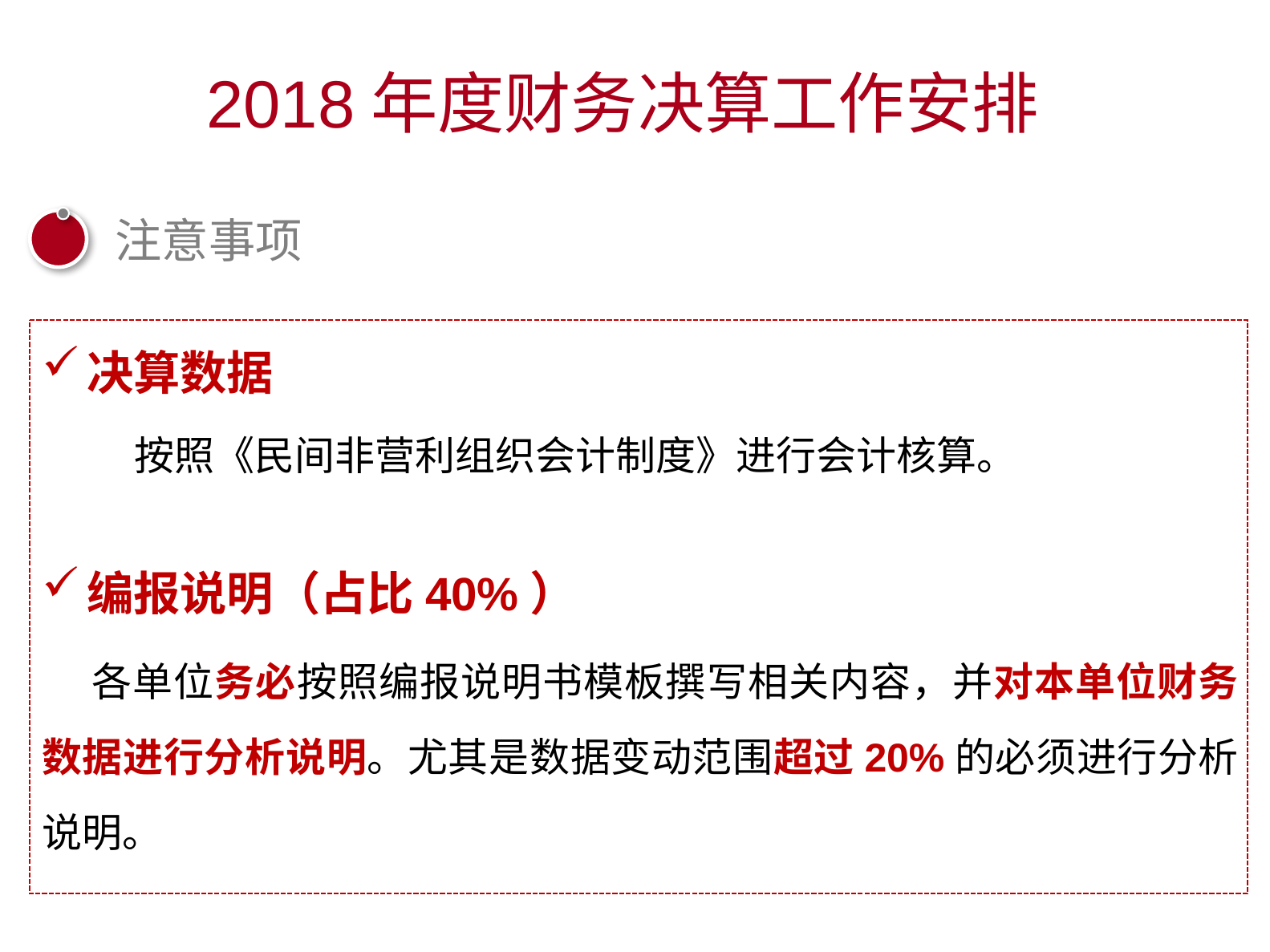

2018年度财务决算工作安排

注意事项

决算数据
  按照《民间非营利组织会计制度》进行会计核算。

编报说明（占比40%）
    各单位务必按照编报说明书模板撰写相关内容，并对本单位财务数据进行分析说明。尤其是数据变动范围超过20%的必须进行分析说明。